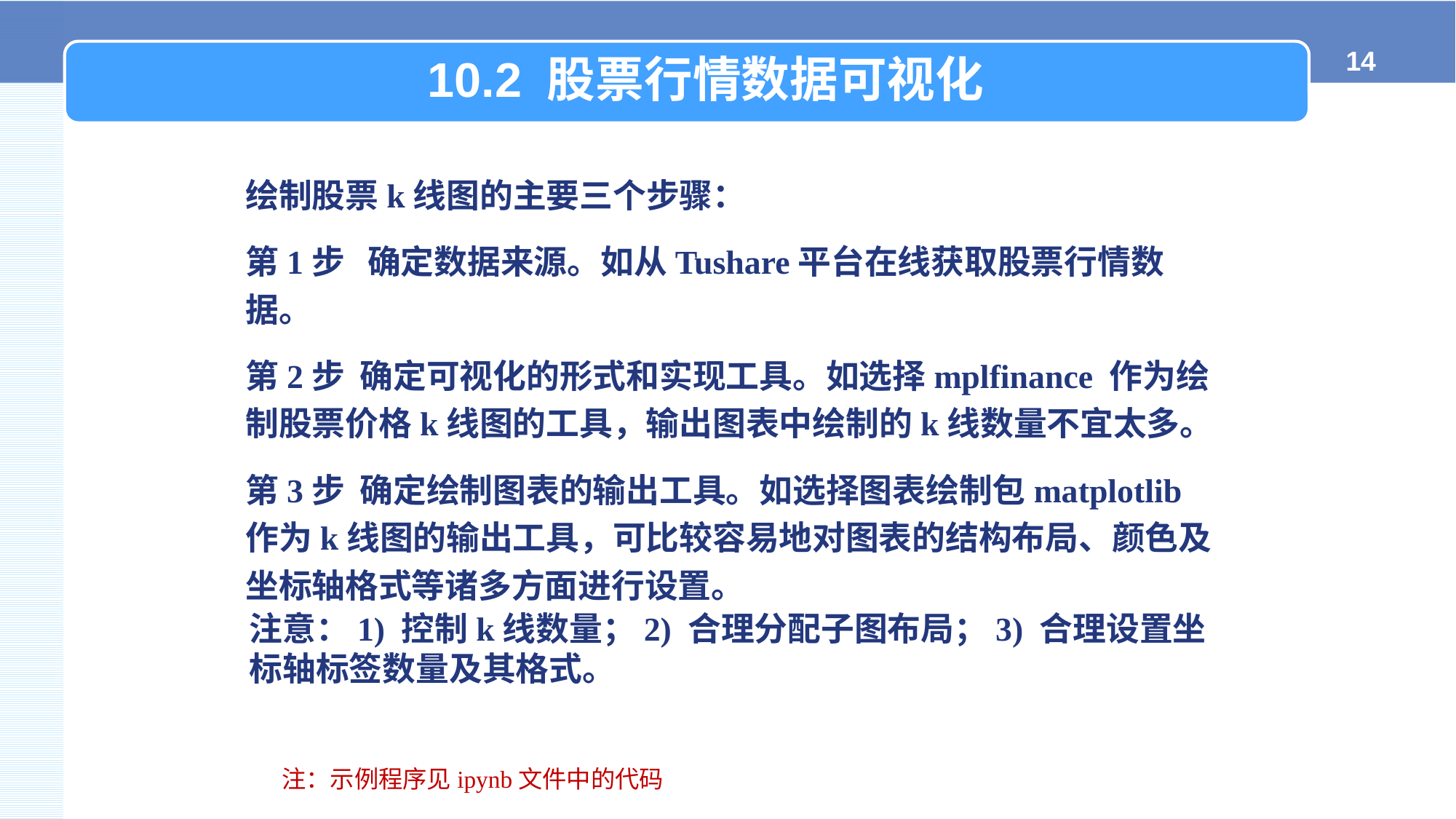

10.2 股票行情数据可视化
绘制股票k线图的主要三个步骤：
第1步   确定数据来源。如从Tushare平台在线获取股票行情数据。
第2步  确定可视化的形式和实现工具。如选择mplfinance 作为绘制股票价格k线图的工具，输出图表中绘制的k线数量不宜太多。
第3步  确定绘制图表的输出工具。如选择图表绘制包matplotlib作为k线图的输出工具，可比较容易地对图表的结构布局、颜色及坐标轴格式等诸多方面进行设置。
注意：1) 控制k线数量；2) 合理分配子图布局；3) 合理设置坐标轴标签数量及其格式。
注：示例程序见ipynb文件中的代码